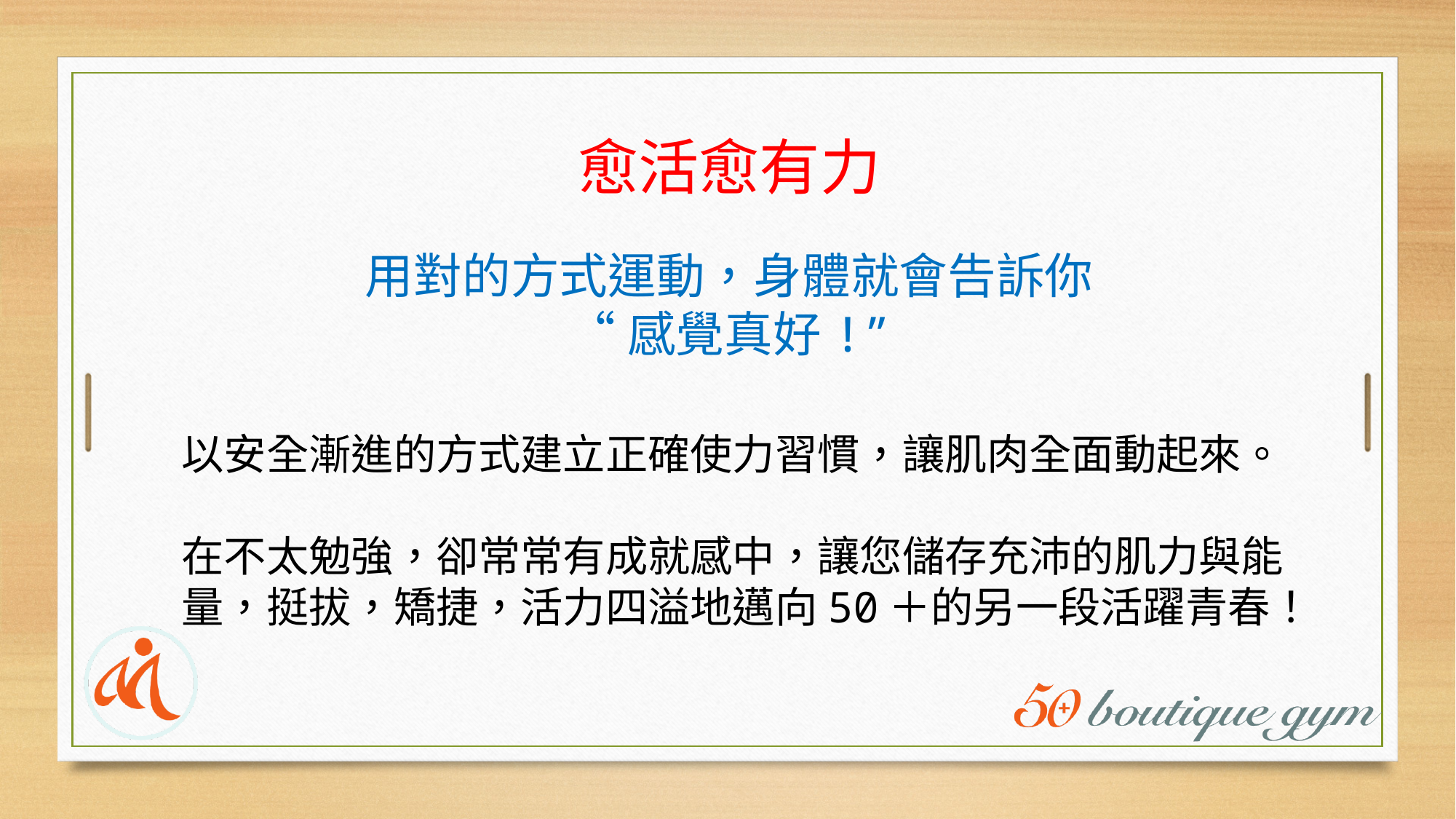

愈活愈有力

用對的方式運動，身體就會告訴你
“感覺真好!”

以安全漸進的方式建立正確使力習慣，讓肌肉全面動起來。
在不太勉強，卻常常有成就感中，讓您儲存充沛的肌力與能量，挺拔，矯捷，活力四溢地邁向50＋的另一段活躍青春！